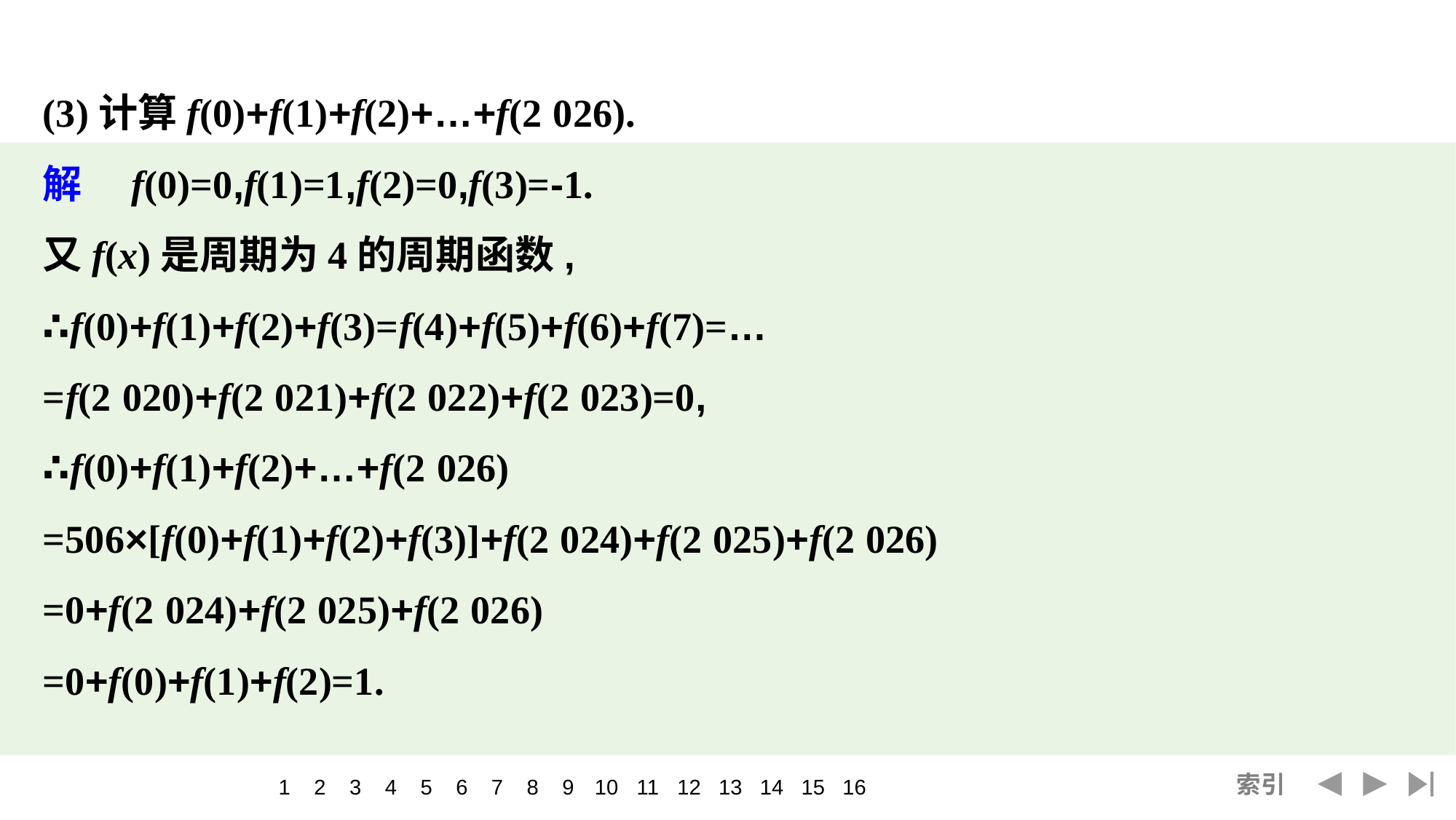

(3)计算f(0)+f(1)+f(2)+…+f(2 026).
解　f(0)=0,f(1)=1,f(2)=0,f(3)=-1.
又f(x)是周期为4的周期函数,
∴f(0)+f(1)+f(2)+f(3)=f(4)+f(5)+f(6)+f(7)=…
=f(2 020)+f(2 021)+f(2 022)+f(2 023)=0,
∴f(0)+f(1)+f(2)+…+f(2 026)
=506×[f(0)+f(1)+f(2)+f(3)]+f(2 024)+f(2 025)+f(2 026)
=0+f(2 024)+f(2 025)+f(2 026)
=0+f(0)+f(1)+f(2)=1.